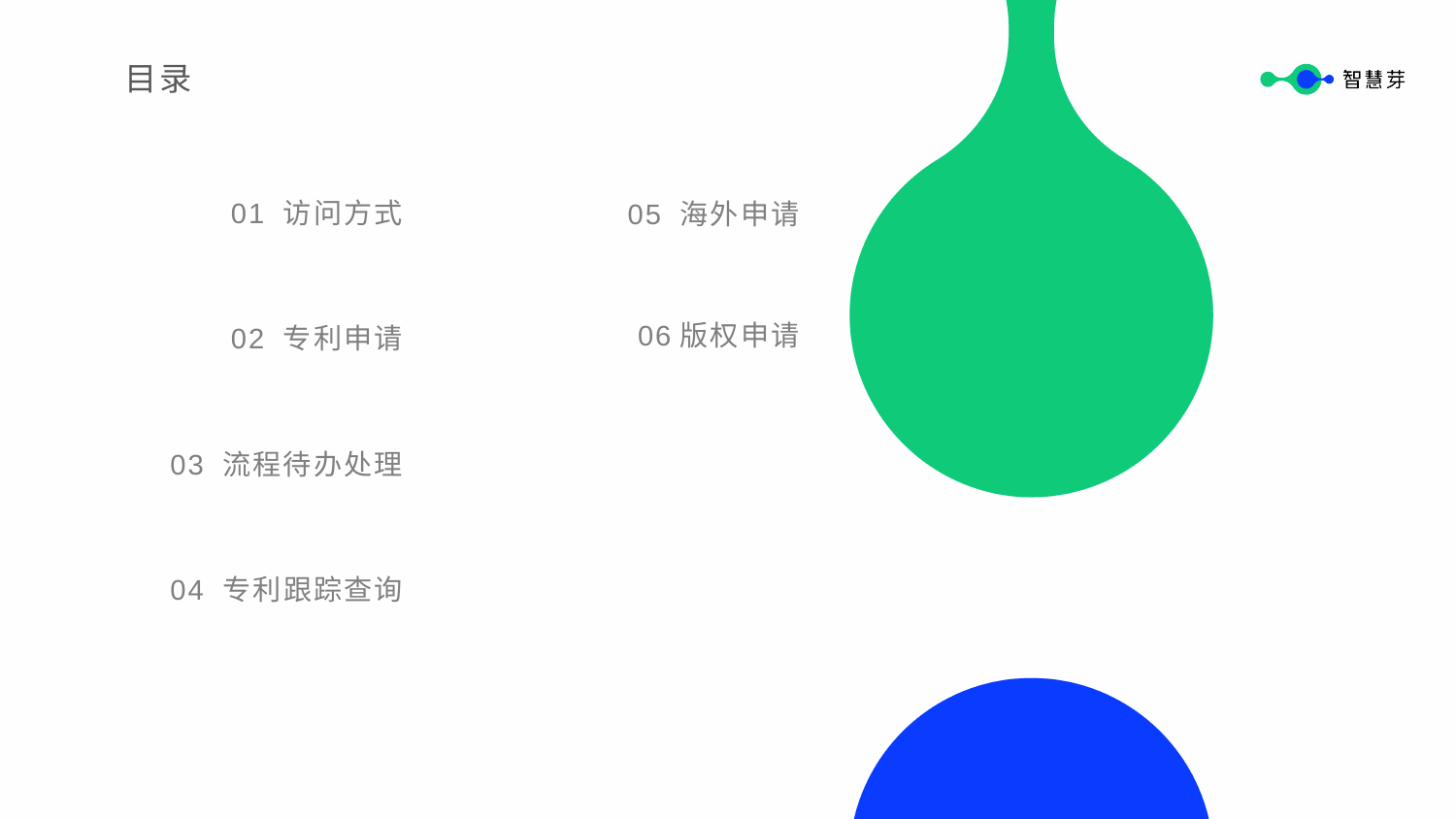

目录
01 访问方式
02 专利申请
03 流程待办处理
04 专利跟踪查询
05 海外申请

06版权申请